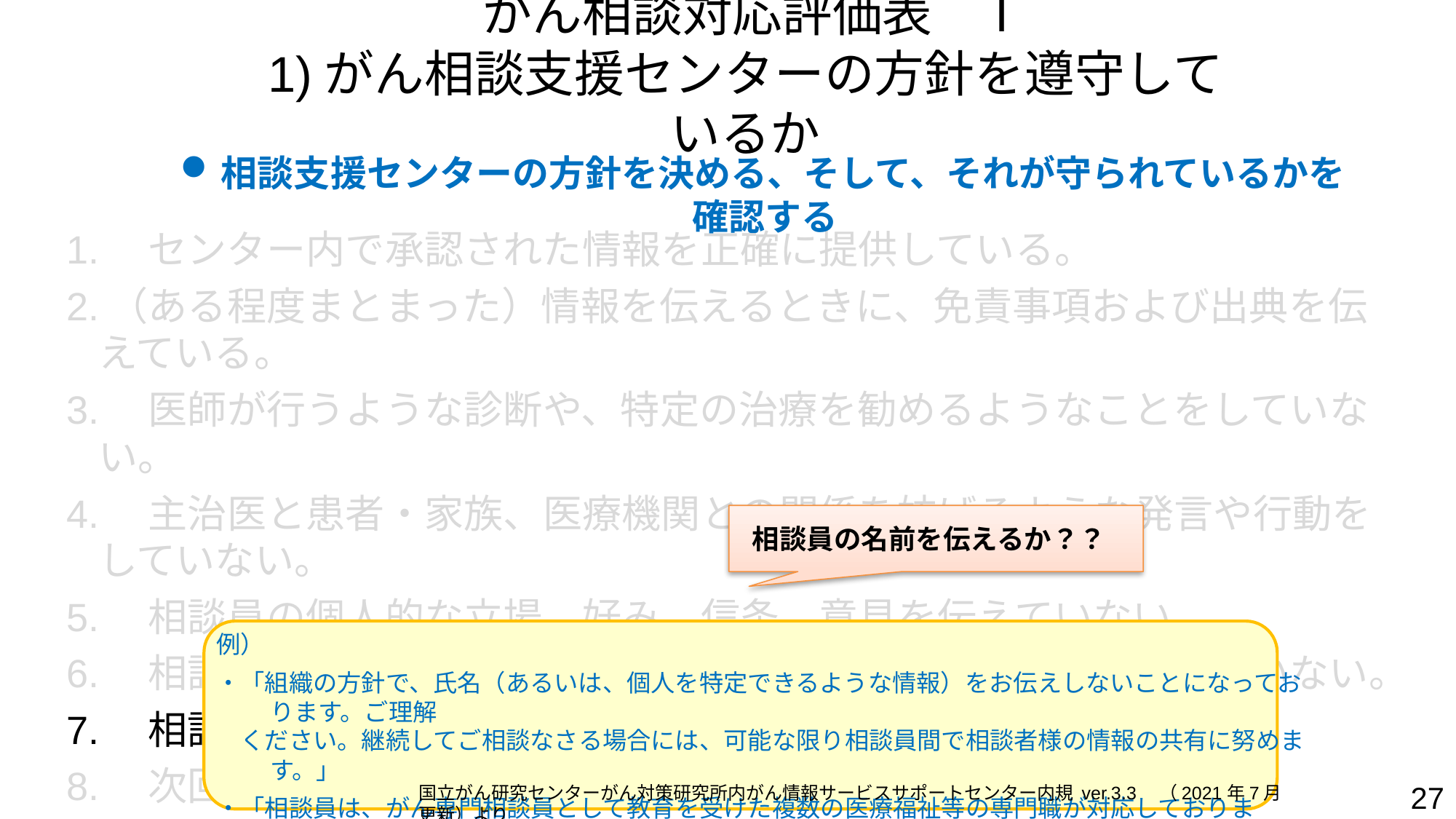

# がん相談対応評価表　I 1)がん相談支援センターの方針を遵守しているか
相談支援センターの方針を決める、そして、それが守られているかを確認する
1.　センター内で承認された情報を正確に提供している。
2.（ある程度まとまった）情報を伝えるときに、免責事項および出典を伝えている。
3.　医師が行うような診断や、特定の治療を勧めるようなことをしていない。
4.　主治医と患者・家族、医療機関との関係を妨げるような発言や行動をしていない。
5.　相談員の個人的な立場、好み、信条、意見を伝えていない。
6.　相談者の個人情報を不適切に扱ったり、不必要に聞いたりしていない。
7.　相談員の個人情報を伝えていない。
8.　次回の電話を促すような言葉かけをおこなっている。

 相談員の名前を伝えるか？？

例）
・「組織の方針で、氏名（あるいは、個人を特定できるような情報）をお伝えしないことになっております。ご理解
　ください。継続してご相談なさる場合には、可能な限り相談員間で相談者様の情報の共有に努めます。」
・「相談員は、がん専門相談員として教育を受けた複数の医療福祉等の専門職が対応しております。」
27
国立がん研究センターがん対策研究所内がん情報サービスサポートセンター内規 ver.3.3　（2021年7月更新）より